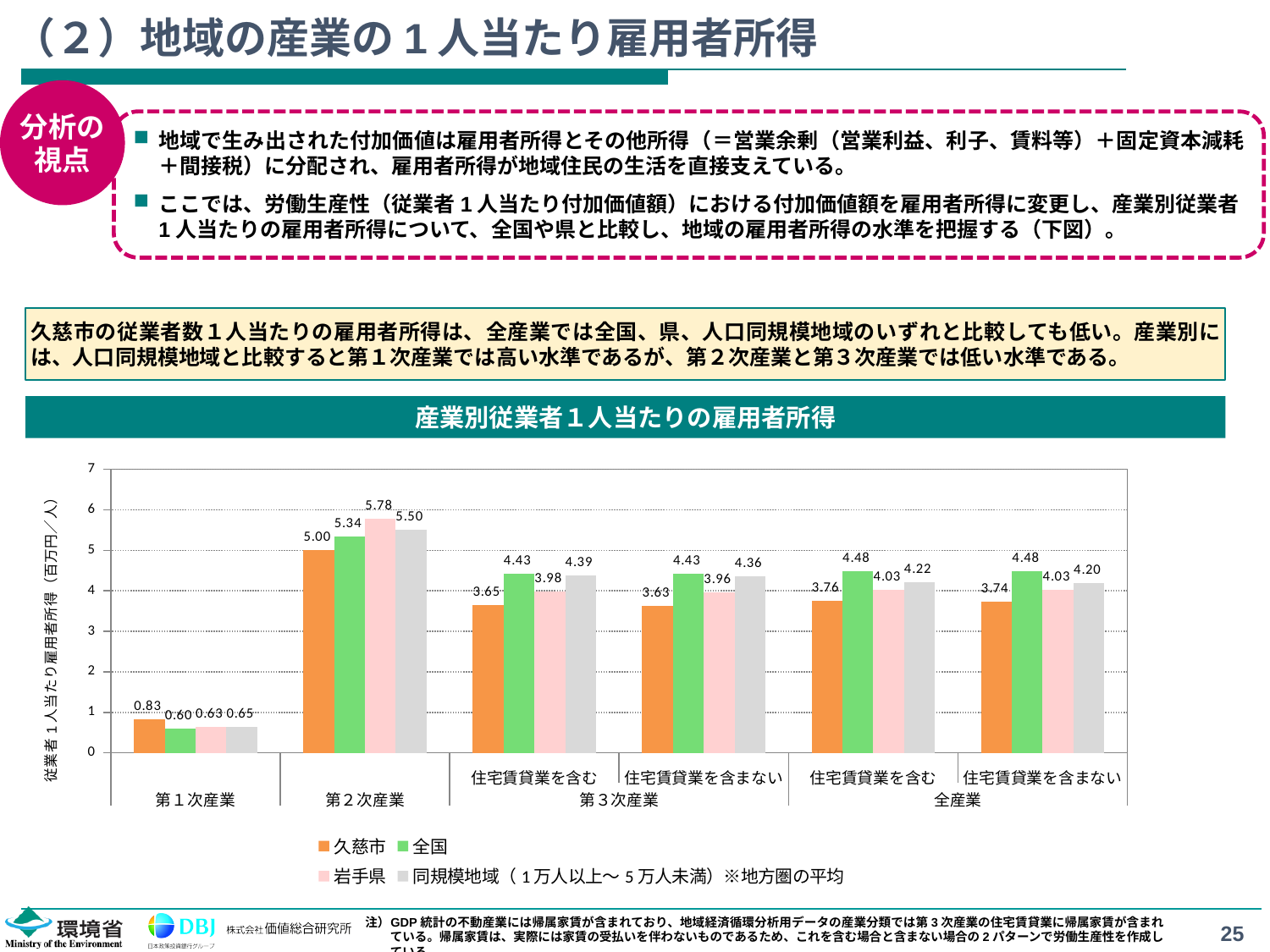

# （２）地域の産業の1人当たり雇用者所得
分析の
視点
地域で生み出された付加価値は雇用者所得とその他所得（＝営業余剰（営業利益、利子、賃料等）＋固定資本減耗＋間接税）に分配され、雇用者所得が地域住民の生活を直接支えている。
ここでは、労働生産性（従業者1人当たり付加価値額）における付加価値額を雇用者所得に変更し、産業別従業者1人当たりの雇用者所得について、全国や県と比較し、地域の雇用者所得の水準を把握する（下図）。
久慈市の従業者数１人当たりの雇用者所得は、全産業では全国、県、人口同規模地域のいずれと比較しても低い。産業別には、人口同規模地域と比較すると第１次産業では高い水準であるが、第２次産業と第３次産業では低い水準である。
産業別従業者１人当たりの雇用者所得

### Chart

| Category | 久慈市 | 全国 | 岩手県 | 同規模地域（1万人以上～5万人未満）※地方圏の平均 |
|---|---|---|---|---|
|  | 0.833482808370584 | 0.6035149666509538 | 0.633684439476684 | 0.6469123960060277 |
|  | 4.996006965886337 | 5.338629403921319 | 5.7792104774511195 | 5.500759467001241 |
| 住宅賃貸業を含む | 3.6544094707531354 | 4.429505467178978 | 3.9750866972164904 | 4.38720267356383 |
| 住宅賃貸業を含まない | 3.62653348224458 | 4.425748164302943 | 3.960776332977693 | 4.358806022514522 |
| 住宅賃貸業を含む | 3.7563834147070487 | 4.479076668745352 | 4.034391085647023 | 4.2176520879155035 |
| 住宅賃貸業を含まない | 3.738528966749378 | 4.4766902623246425 | 4.025287547884372 | 4.199937218710451 |
注）	GDP統計の不動産業には帰属家賃が含まれており、地域経済循環分析用データの産業分類では第3次産業の住宅賃貸業に帰属家賃が含まれている。帰属家賃は、実際には家賃の受払いを伴わないものであるため、これを含む場合と含まない場合の2パターンで労働生産性を作成している。
25